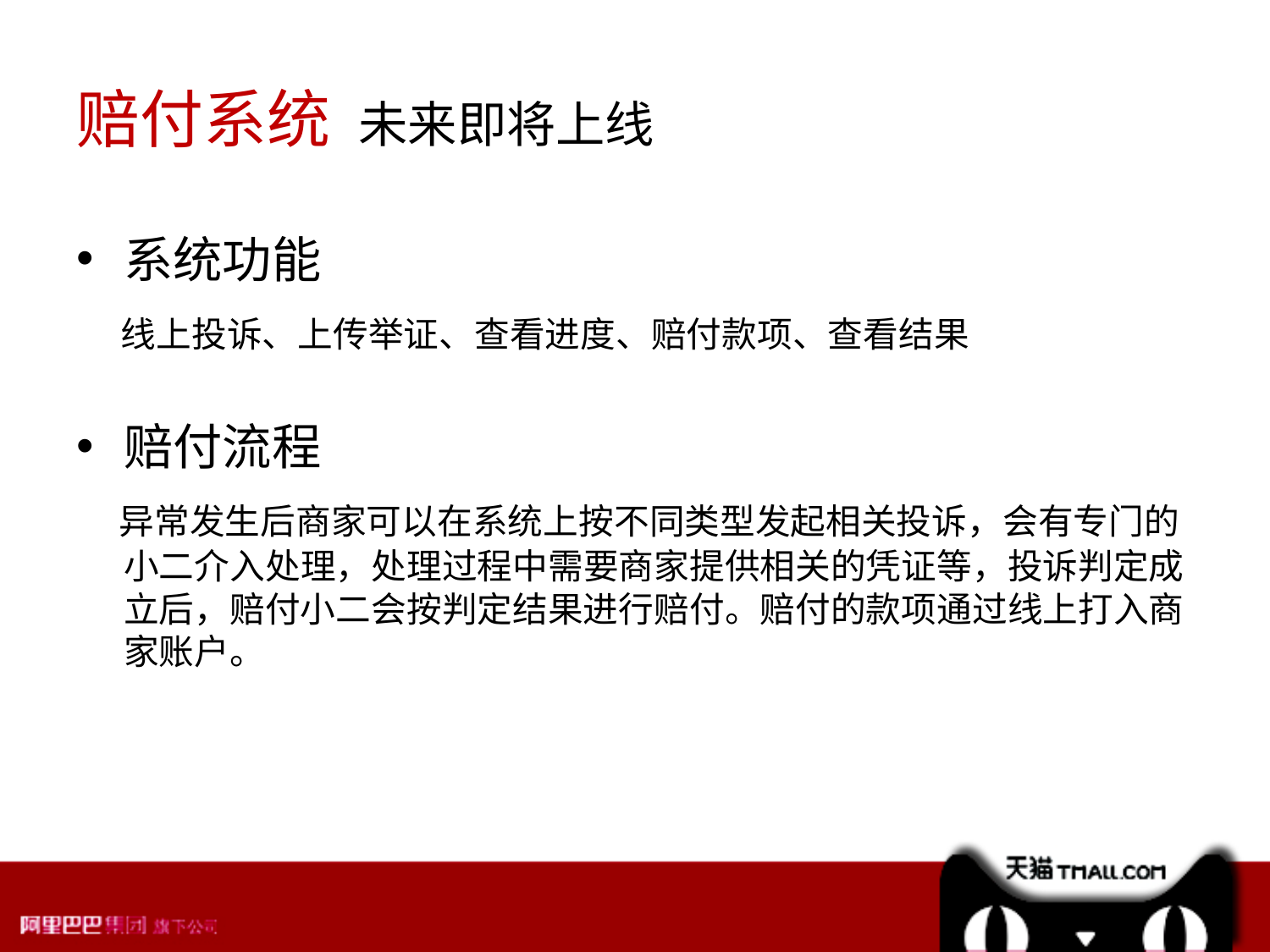

# 赔付系统  未来即将上线
系统功能
   线上投诉、上传举证、查看进度、赔付款项、查看结果

赔付流程
    异常发生后商家可以在系统上按不同类型发起相关投诉，会有专门的小二介入处理，处理过程中需要商家提供相关的凭证等，投诉判定成立后，赔付小二会按判定结果进行赔付。赔付的款项通过线上打入商家账户。